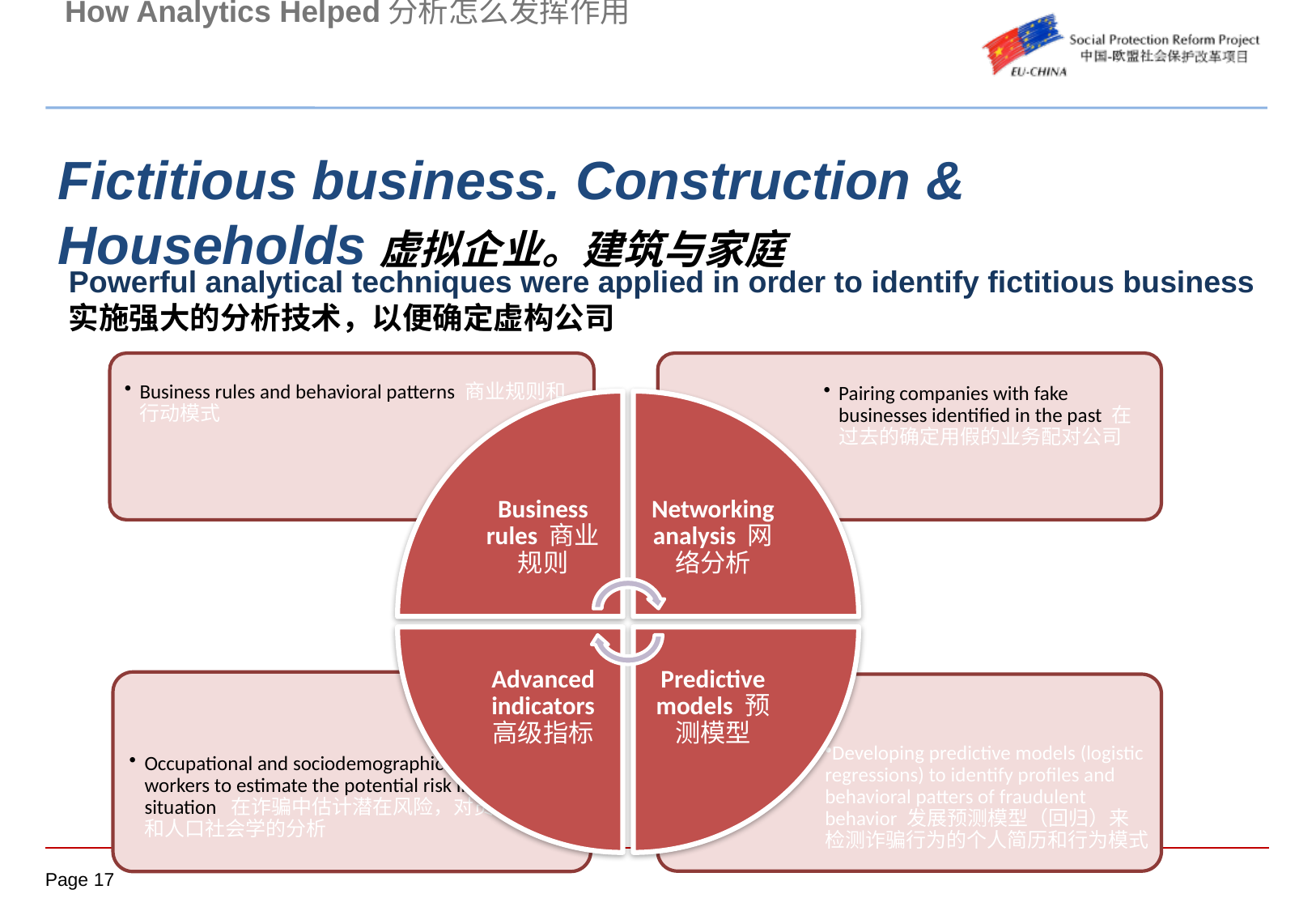

How Analytics Helped分析怎么发挥作用
Fictitious business. Construction & Households虚拟企业。建筑与家庭
Powerful analytical techniques were applied in order to identify fictitious business
实施强大的分析技术，以便确定虚构公司
Developing predictive models (logistic regressions) to identify profiles and behavioral patters of fraudulent behavior 发展预测模型（回归）来检测诈骗行为的个人简历和行为模式
Occupational and sociodemographic analysis of workers to estimate the potential risk in a fraudulent situation  在诈骗中估计潜在风险，对员工职业的和人口社会学的分析
Pairing companies with fake businesses identified in the past 在过去的确定用假的业务配对公司
Business rules and behavioral patterns 商业规则和行动模式

Business rules 商业规则
Networking analysis 网络分析
Predictive models 预测模型
Advanced indicators 高级指标